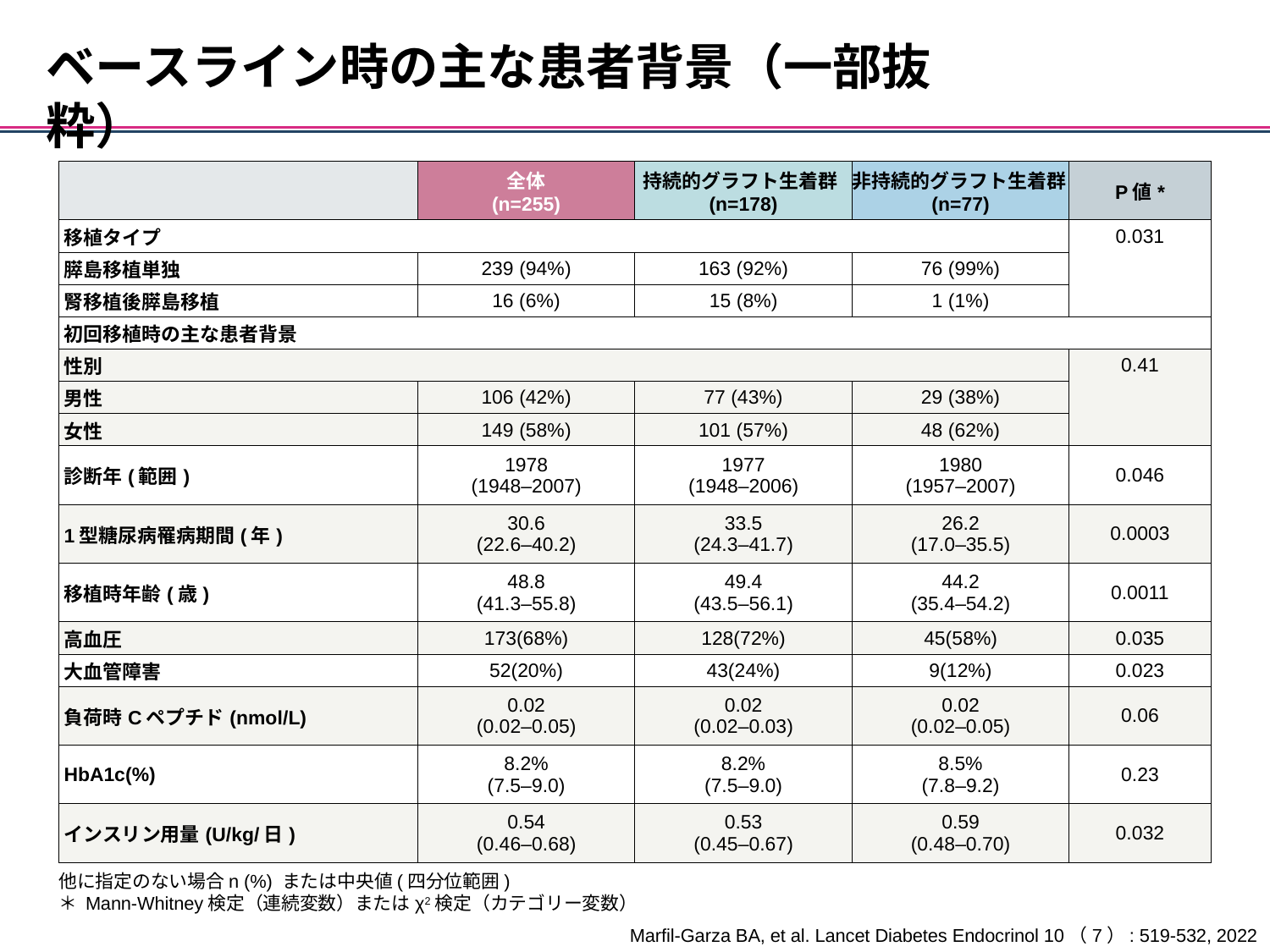

ベースライン時の主な患者背景（一部抜粋）
|  | 全体 (n=255) | 持続的グラフト生着群(n=178) | 非持続的グラフト生着群(n=77) | P値\* |
| --- | --- | --- | --- | --- |
| 移植タイプ |  |  |  | 0.031 |
| 膵島移植単独 | 239 (94%) | 163 (92%) | 76 (99%) |  |
| 腎移植後膵島移植 | 16 (6%) | 15 (8%) | 1 (1%) |  |
| 初回移植時の主な患者背景 |  |  |  |  |
| 性別 |  |  |  | 0.41 |
| 男性 | 106 (42%) | 77 (43%) | 29 (38%) |  |
| 女性 | 149 (58%) | 101 (57%) | 48 (62%) |  |
| 診断年(範囲) | 1978 (1948–2007) | 1977 (1948–2006) | 1980 (1957–2007) | 0.046 |
| 1型糖尿病罹病期間(年) | 30.6 (22.6–40.2) | 33.5 (24.3–41.7) | 26.2 (17.0–35.5) | 0.0003 |
| 移植時年齢(歳) | 48.8 (41.3–55.8) | 49.4 (43.5–56.1) | 44.2 (35.4–54.2) | 0.0011 |
| 高血圧 | 173(68%) | 128(72%) | 45(58%) | 0.035 |
| 大血管障害 | 52(20%) | 43(24%) | 9(12%) | 0.023 |
| 負荷時Cペプチド(nmol/L) | 0.02 (0.02–0.05) | 0.02 (0.02–0.03) | 0.02 (0.02–0.05) | 0.06 |
| HbA1c(%) | 8.2% (7.5–9.0) | 8.2% (7.5–9.0) | 8.5% (7.8–9.2) | 0.23 |
| インスリン用量(U/kg/日) | 0.54 (0.46–0.68) | 0.53 (0.45–0.67) | 0.59 (0.48–0.70) | 0.032 |
他に指定のない場合n (%) または中央値(四分位範囲)
＊ Mann-Whitney検定（連続変数）またはχ2検定（カテゴリー変数）
Marfil-Garza BA, et al. Lancet Diabetes Endocrinol 10（7）: 519-532, 2022